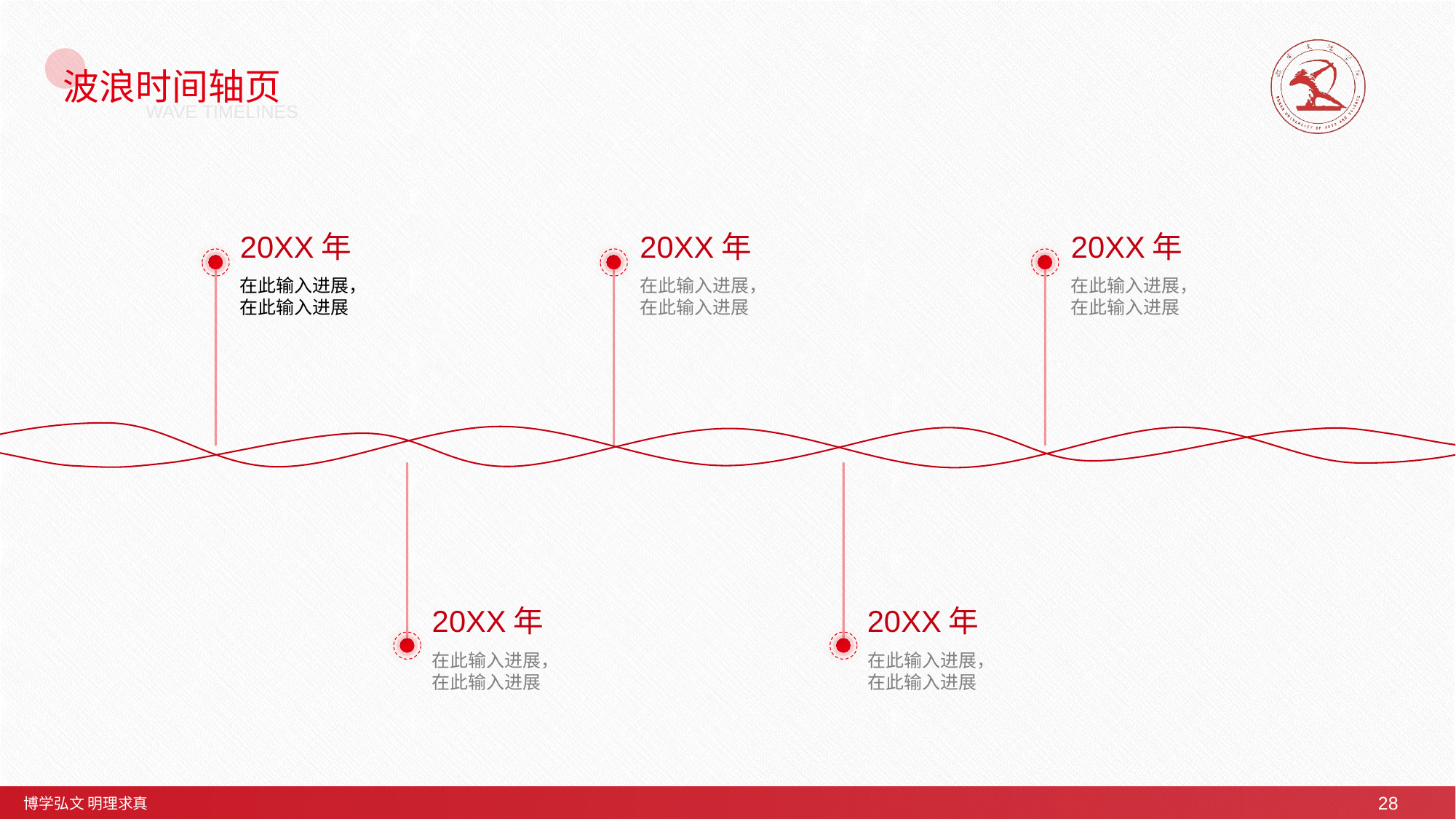

# 波浪时间轴页
WAVE TIMELINES
20XX年
20XX年
20XX年

在此输入进展，在此输入进展
在此输入进展，在此输入进展
在此输入进展，在此输入进展

20XX年
20XX年
在此输入进展，在此输入进展
在此输入进展，在此输入进展